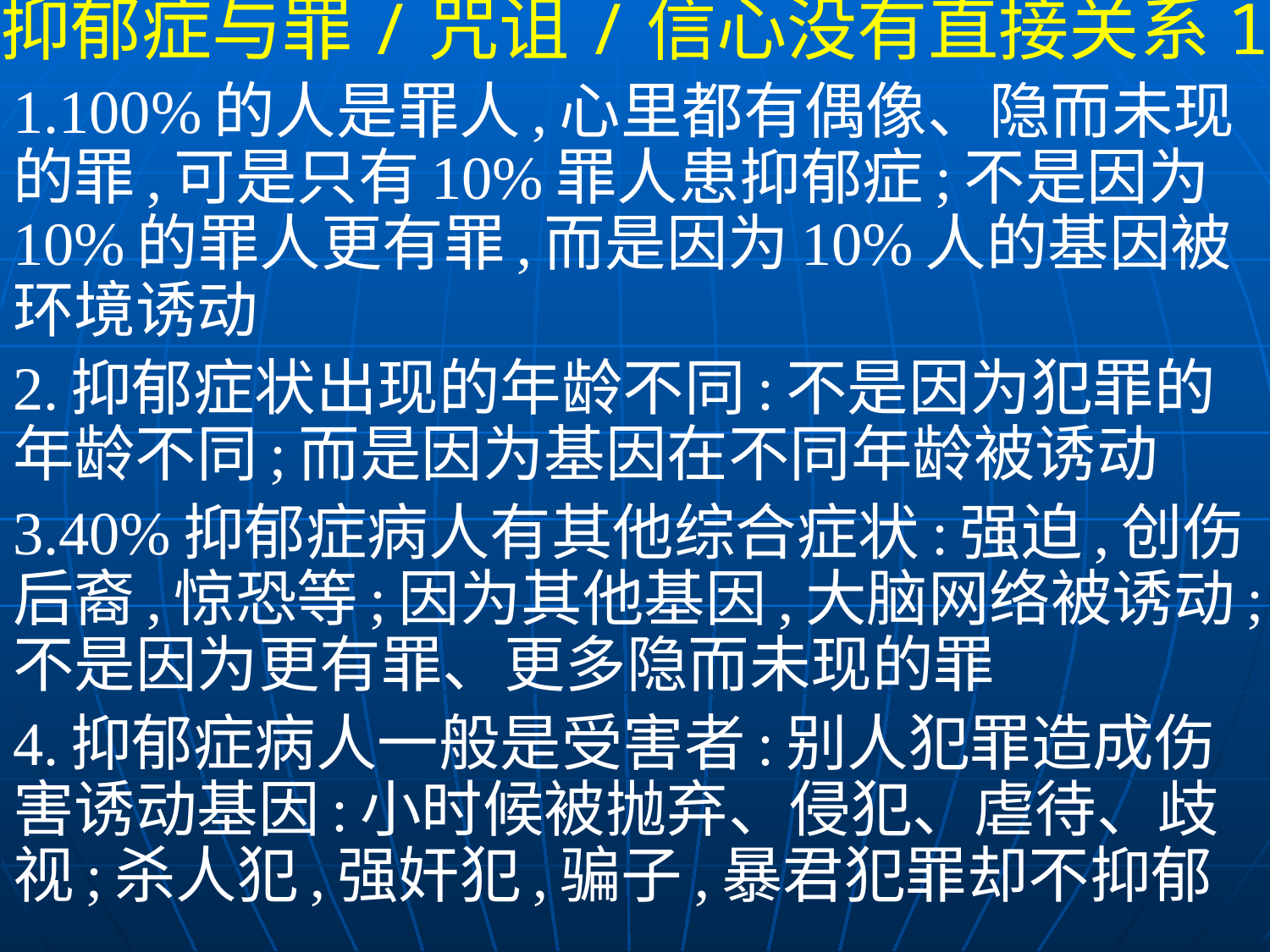

抑郁症与罪/咒诅/信心没有直接关系1
1.100%的人是罪人,心里都有偶像、隐而未现的罪,可是只有10%罪人患抑郁症;不是因为10%的罪人更有罪,而是因为10%人的基因被环境诱动
2.抑郁症状出现的年龄不同:不是因为犯罪的年龄不同;而是因为基因在不同年龄被诱动
3.40%抑郁症病人有其他综合症状:强迫,创伤后裔,惊恐等;因为其他基因,大脑网络被诱动;不是因为更有罪、更多隐而未现的罪
4.抑郁症病人一般是受害者:别人犯罪造成伤害诱动基因:小时候被抛弃、侵犯、虐待、歧视;杀人犯,强奸犯,骗子,暴君犯罪却不抑郁